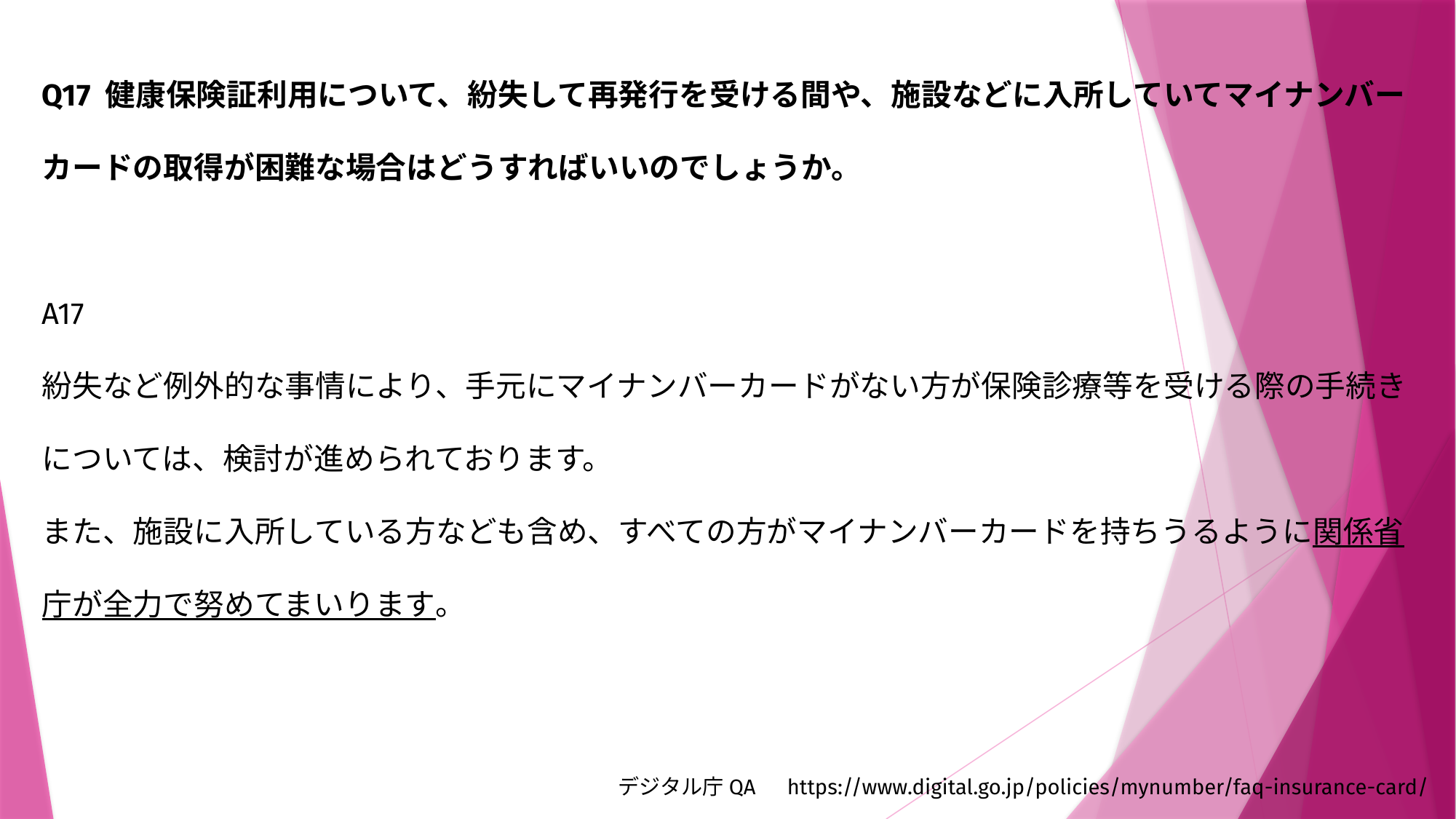

Q17 健康保険証利用について、紛失して再発行を受ける間や、施設などに入所していてマイナンバーカードの取得が困難な場合はどうすればいいのでしょうか。

A17
紛失など例外的な事情により、手元にマイナンバーカードがない方が保険診療等を受ける際の手続きについては、検討が進められております。
また、施設に入所している方なども含め、すべての方がマイナンバーカードを持ちうるように関係省庁が全力で努めてまいります。

デジタル庁QA　https://www.digital.go.jp/policies/mynumber/faq-insurance-card/